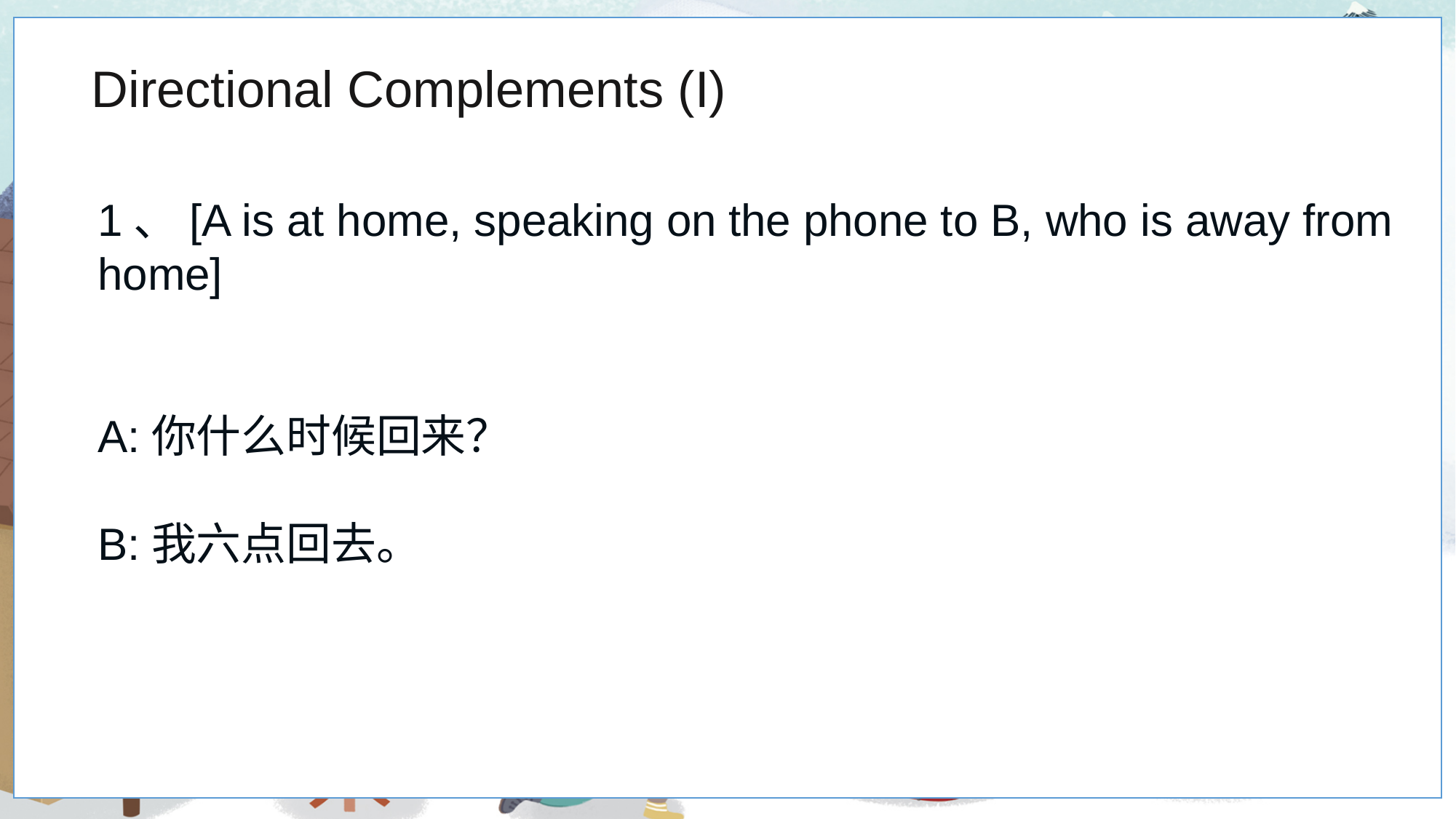

Directional Complements (I)
1、[A is at home, speaking on the phone to B, who is away from home]

A:你什么时候回来？

B:我六点回去。

1